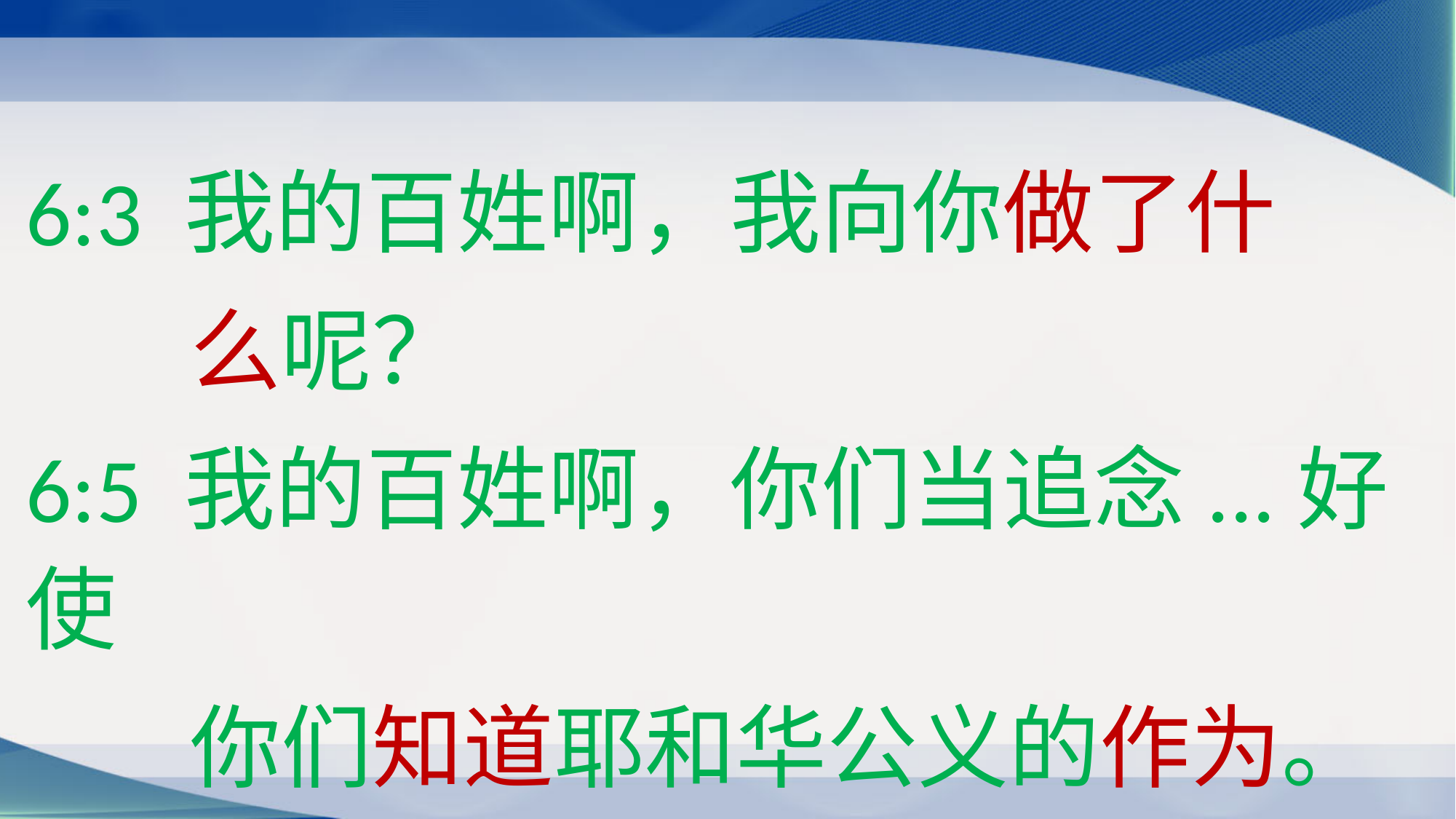

6:3 我的百姓啊，我向你做了什
       么呢？
6:5 我的百姓啊，你们当追念...好使
       你们知道耶和华公义的作为。